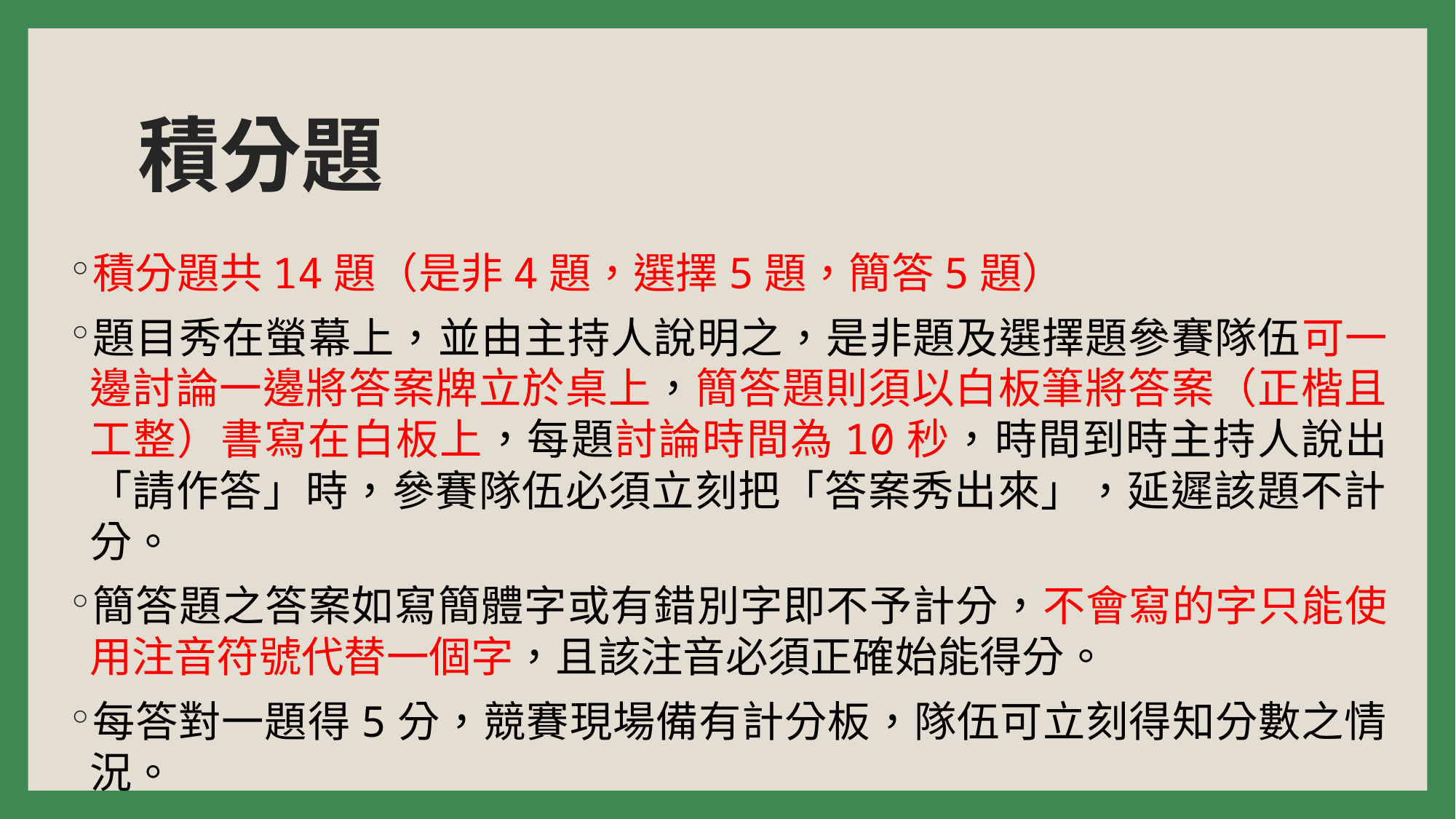

# 積分題
積分題共14題（是非4題，選擇5題，簡答5題）
題目秀在螢幕上，並由主持人說明之，是非題及選擇題參賽隊伍可一邊討論一邊將答案牌立於桌上，簡答題則須以白板筆將答案（正楷且工整）書寫在白板上，每題討論時間為10秒，時間到時主持人說出「請作答」時，參賽隊伍必須立刻把「答案秀出來」，延遲該題不計分。
簡答題之答案如寫簡體字或有錯別字即不予計分，不會寫的字只能使用注音符號代替一個字，且該注音必須正確始能得分。
每答對一題得5分，競賽現場備有計分板，隊伍可立刻得知分數之情況。